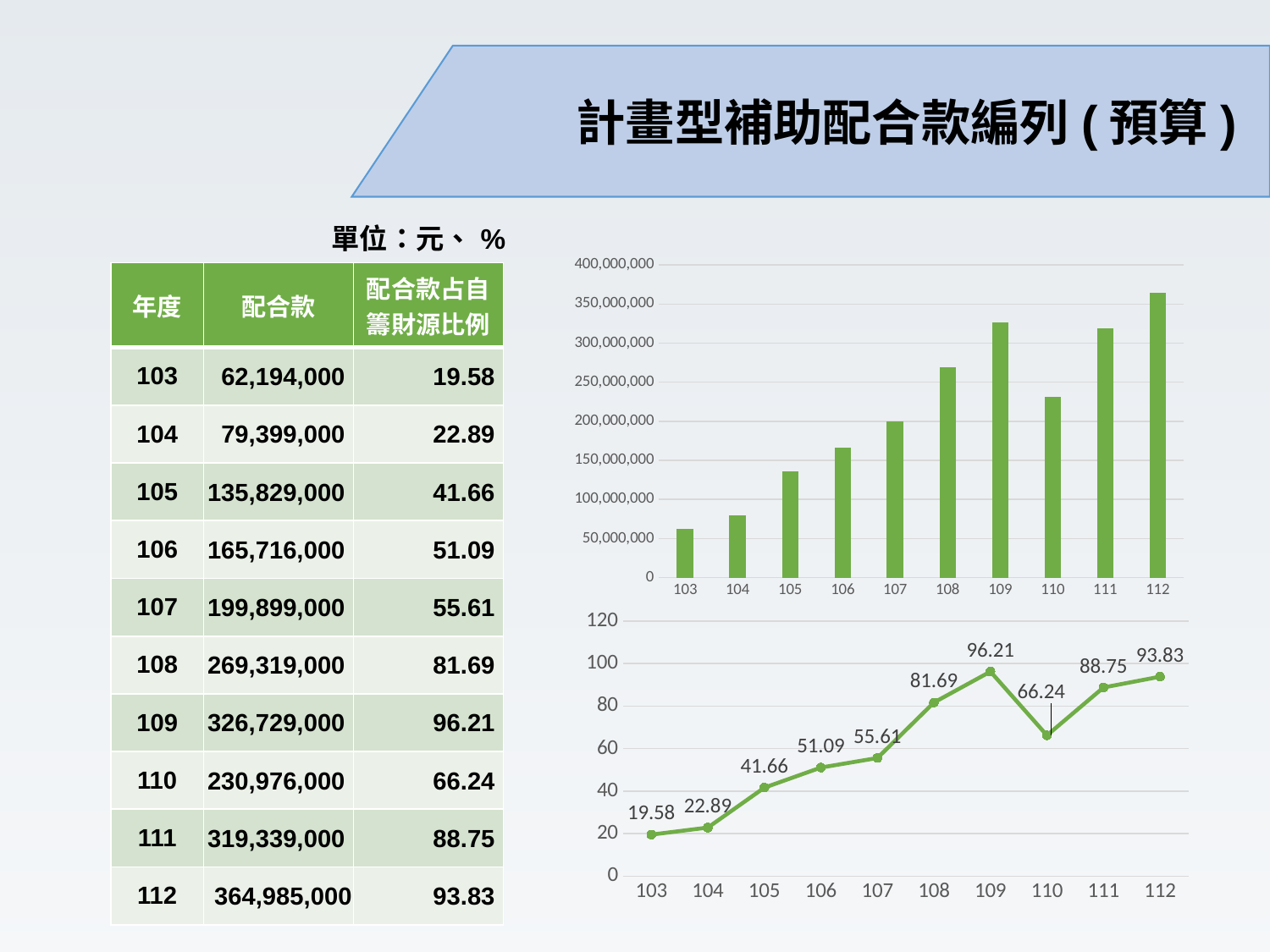

計畫型補助配合款編列(預算)
| 單位：元、% |
| --- |

### Chart

| Category |  |
|---|---|
| 103 | 62194000.0 |
| 104 | 79399000.0 |
| 105 | 135829000.0 |
| 106 | 165716000.0 |
| 107 | 199899000.0 |
| 108 | 269319000.0 |
| 109 | 326729000.0 |
| 110 | 230976000.0 |
| 111 | 319339000.0 |
| 112 | 364935000.0 |
| 年度 | 配合款 | 配合款占自籌財源比例 |
| --- | --- | --- |
| 103 | 62,194,000 | 19.58 |
| 104 | 79,399,000 | 22.89 |
| 105 | 135,829,000 | 41.66 |
| 106 | 165,716,000 | 51.09 |
| 107 | 199,899,000 | 55.61 |
| 108 | 269,319,000 | 81.69 |
| 109 | 326,729,000 | 96.21 |
| 110 | 230,976,000 | 66.24 |
| 111 | 319,339,000 | 88.75 |
| 112 | 364,985,000 | 93.83 |

### Chart

| Category |  |
|---|---|
| 103 | 19.58 |
| 104 | 22.89 |
| 105 | 41.66 |
| 106 | 51.09 |
| 107 | 55.61 |
| 108 | 81.69 |
| 109 | 96.21 |
| 110 | 66.24 |
| 111 | 88.75 |
| 112 | 93.83 |